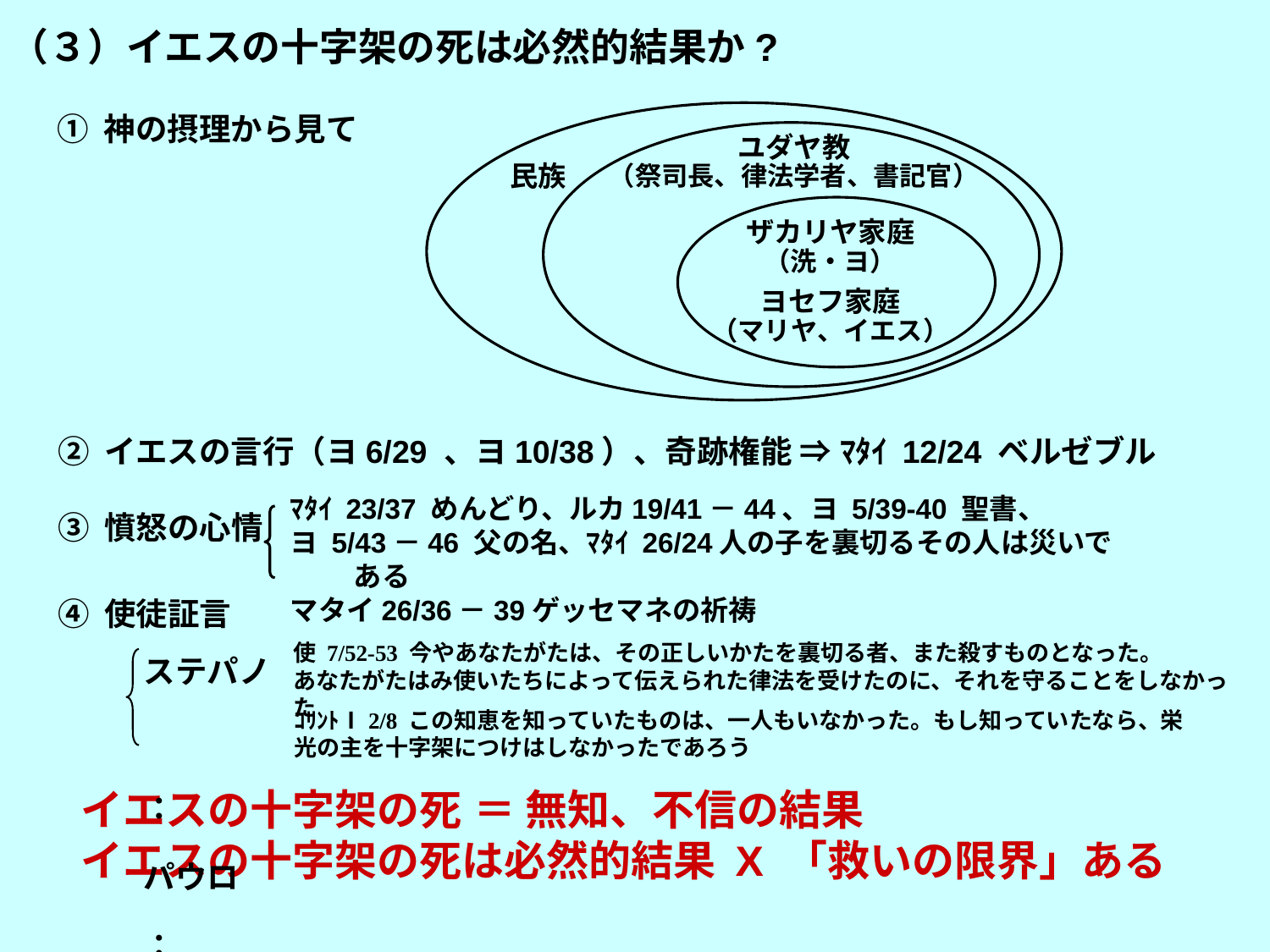

（３）イエスの十字架の死は必然的結果か?

① 神の摂理から見て

ユダヤ教
（祭司長、律法学者、書記官）
民族

ザカリヤ家庭
（洗・ヨ）
ヨセフ家庭
（マリヤ、イエス）
② イエスの言行（ヨ6/29 、ヨ10/38）、奇跡権能 ⇒ ﾏﾀｲ 12/24 ベルゼブル
③ 憤怒の心情
④ 使徒証言
ﾏﾀｲ 23/37 めんどり、ルカ19/41－44、ヨ 5/39-40 聖書、
ヨ 5/43－46 父の名、ﾏﾀｲ 26/24人の子を裏切るその人は災いである
マタイ26/36－39ゲッセマネの祈祷

ステパノ 	：
パウロ  	：
使 7/52-53 今やあなたがたは、その正しいかたを裏切る者、また殺すものとなった。
あなたがたはみ使いたちによって伝えられた律法を受けたのに、それを守ることをしなかった

ｺﾘﾝﾄⅠ2/8 この知恵を知っていたものは、一人もいなかった。もし知っていたなら、栄光の主を十字架につけはしなかったであろう
イエスの十字架の死 ＝ 無知、不信の結果
イエスの十字架の死は必然的結果 X 「救いの限界」ある